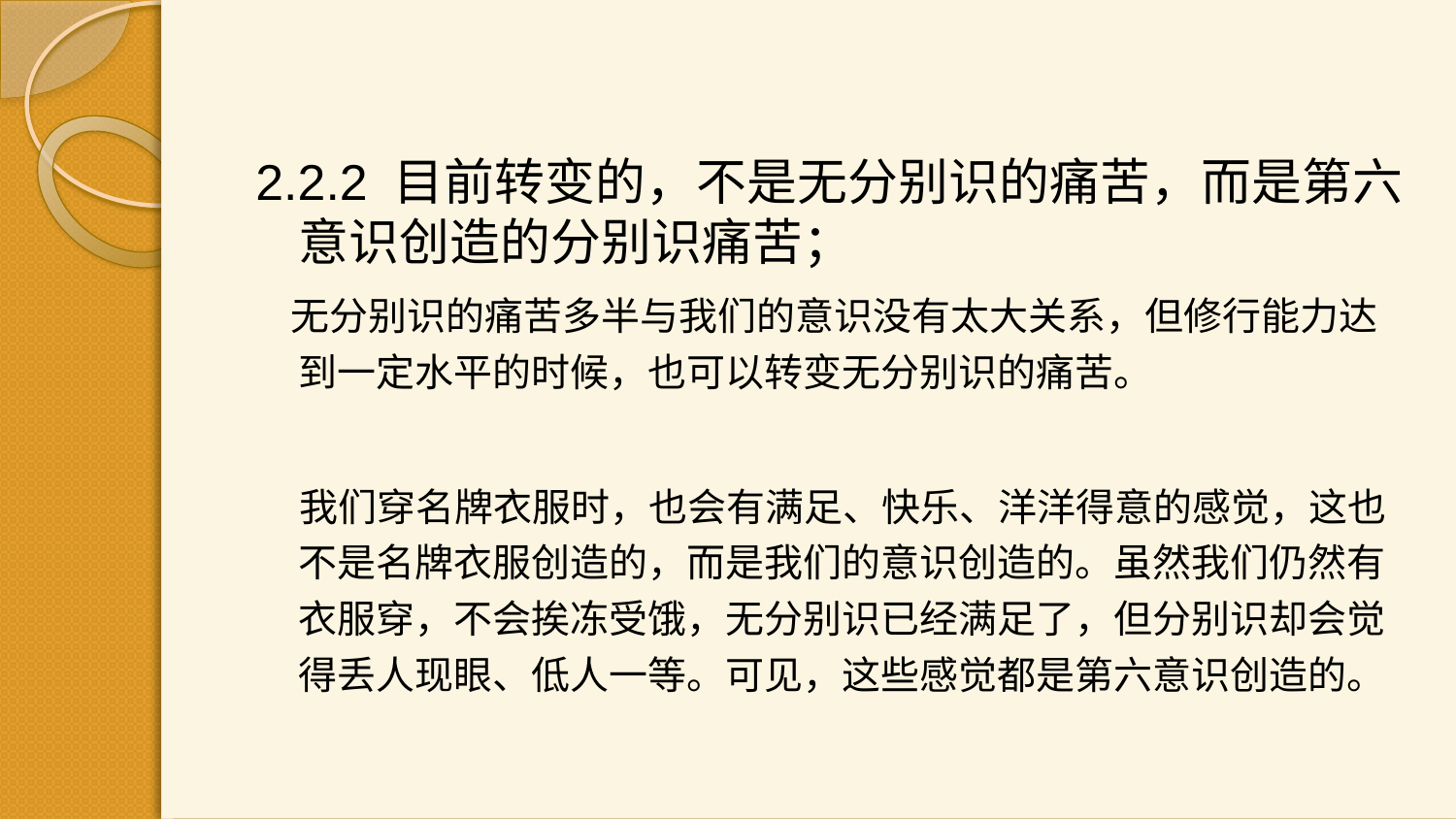

#
2.2.2 目前转变的，不是无分别识的痛苦，而是第六意识创造的分别识痛苦；
   无分别识的痛苦多半与我们的意识没有太大关系，但修行能力达到一定水平的时候，也可以转变无分别识的痛苦。

    我们穿名牌衣服时，也会有满足、快乐、洋洋得意的感觉，这也不是名牌衣服创造的，而是我们的意识创造的。虽然我们仍然有衣服穿，不会挨冻受饿，无分别识已经满足了，但分别识却会觉得丢人现眼、低人一等。可见，这些感觉都是第六意识创造的。